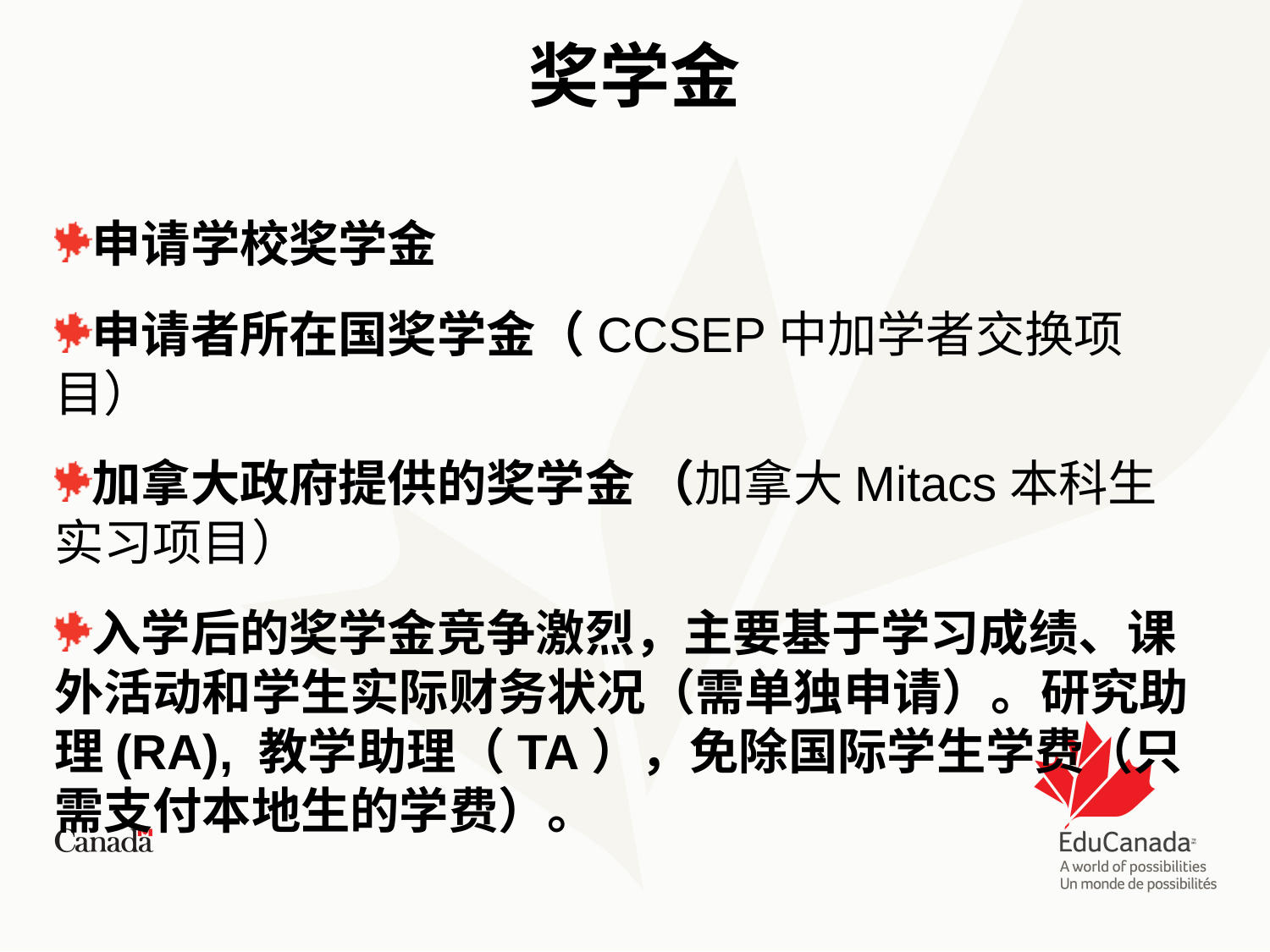

# 奖学金
申请学校奖学金
申请者所在国奖学金（CCSEP中加学者交换项目）
加拿大政府提供的奖学金 （加拿大Mitacs本科生实习项目）
入学后的奖学金竞争激烈，主要基于学习成绩、课外活动和学生实际财务状况（需单独申请）。研究助理(RA), 教学助理（TA），免除国际学生学费（只需支付本地生的学费）。